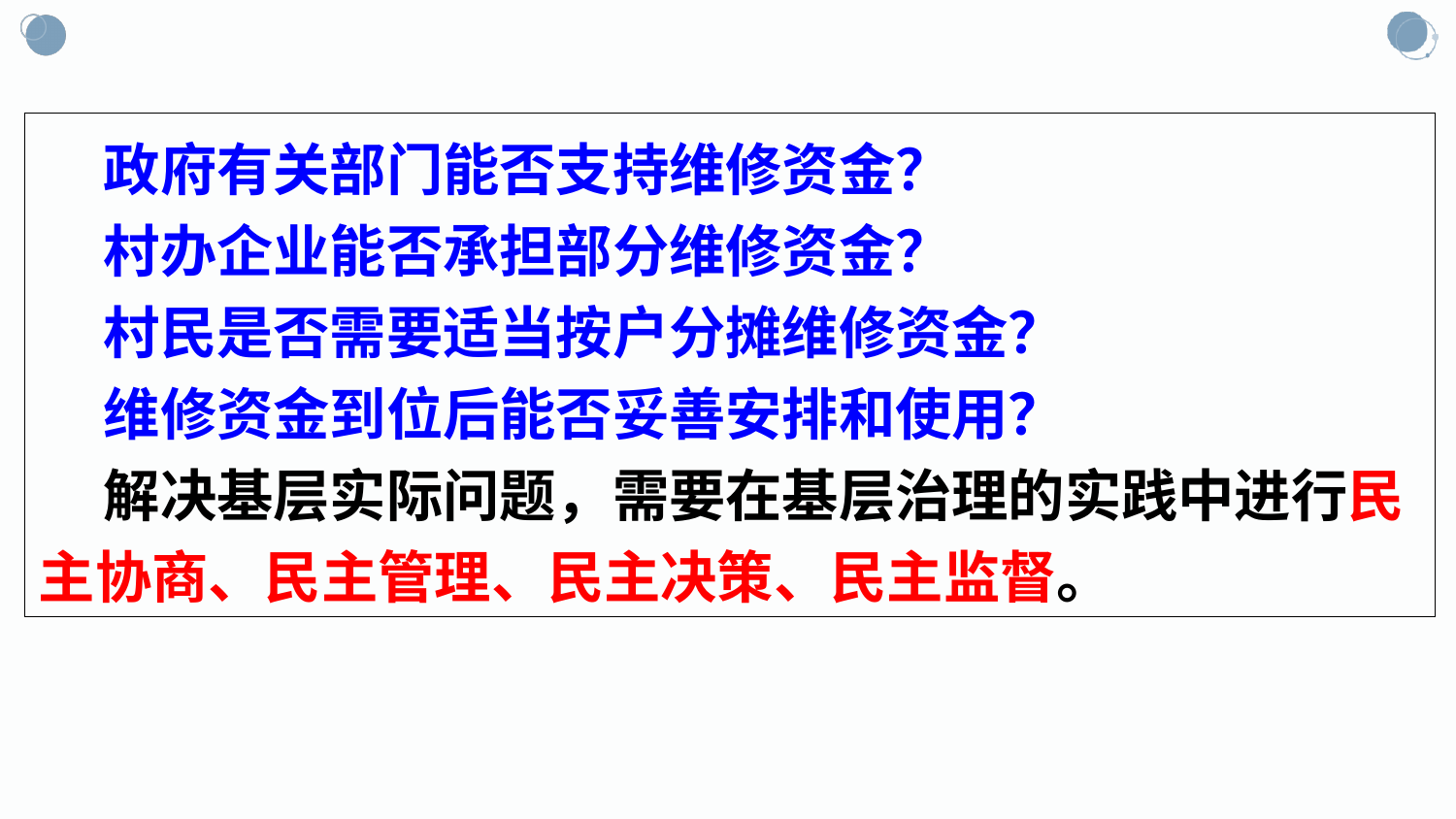

政府有关部门能否支持维修资金？
    村办企业能否承担部分维修资金？
    村民是否需要适当按户分摊维修资金？
    维修资金到位后能否妥善安排和使用？
    解决基层实际问题，需要在基层治理的实践中进行民主协商、民主管理、民主决策、民主监督。